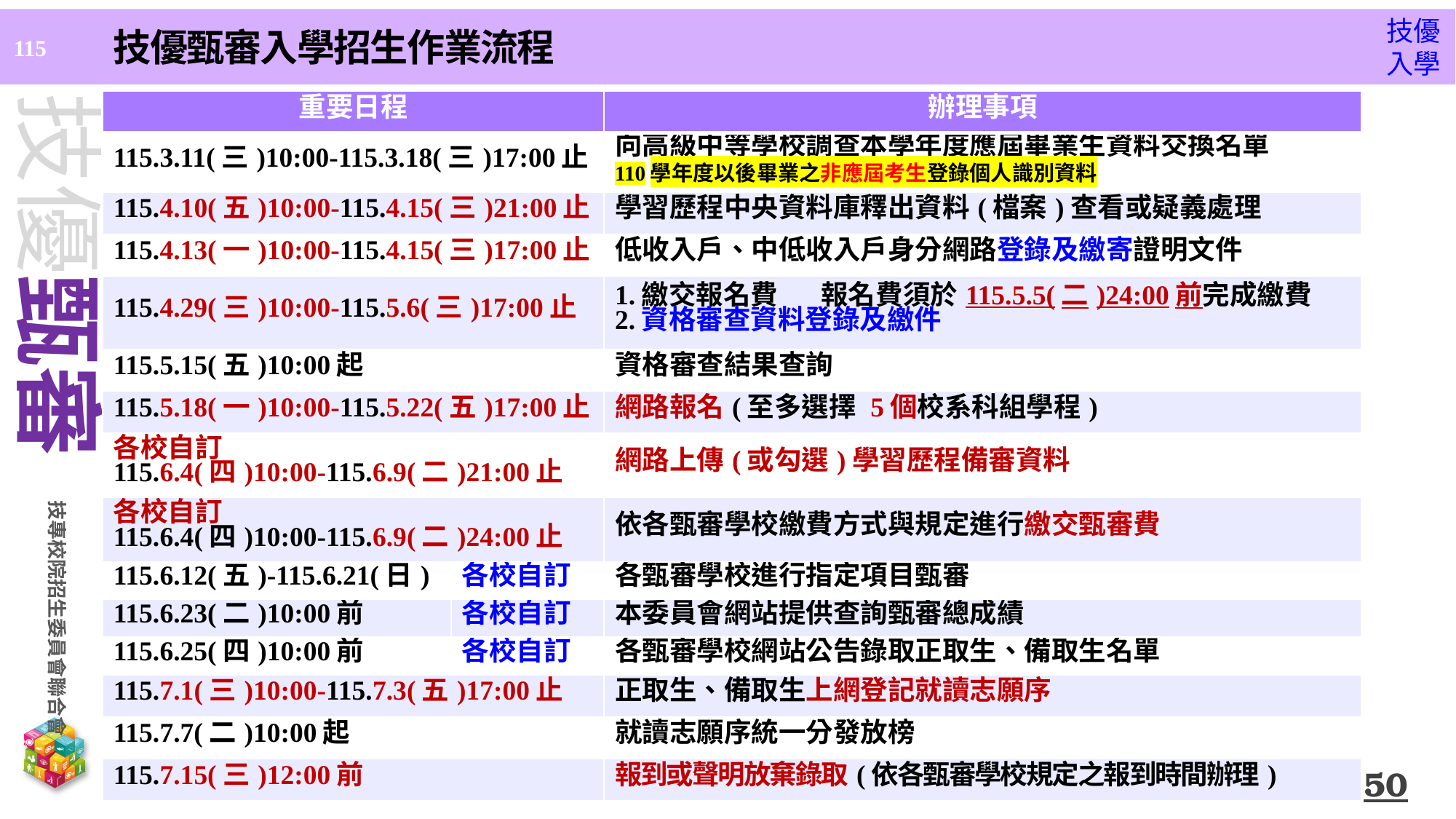

技優甄審入學招生作業流程
| 重要日程 |  | 辦理事項 |
| --- | --- | --- |
| 115.3.11(三)10:00-115.3.18(三)17:00止 |  | 向高級中等學校調查本學年度應屆畢業生資料交換名單 110學年度以後畢業之非應屆考生登錄個人識別資料 |
| 115.4.10(五)10:00-115.4.15(三)21:00止 |  | 學習歷程中央資料庫釋出資料(檔案)查看或疑義處理 |
| 115.4.13(一)10:00-115.4.15(三)17:00止 |  | 低收入戶、中低收入戶身分網路登錄及繳寄證明文件 |
| 115.4.29(三)10:00-115.5.6(三)17:00止 |  | 1.繳交報名費 報名費須於115.5.5(二)24:00前完成繳費 2.資格審查資料登錄及繳件 |
| 115.5.15(五)10:00起 |  | 資格審查結果查詢 |
| 115.5.18(一)10:00-115.5.22(五)17:00止 |  | 網路報名(至多選擇 5個校系科組學程) |
| 各校自訂 115.6.4(四)10:00-115.6.9(二)21:00止 |  | 網路上傳(或勾選)學習歷程備審資料 |
| 各校自訂 115.6.4(四)10:00-115.6.9(二)24:00止 |  | 依各甄審學校繳費方式與規定進行繳交甄審費 |
| 115.6.12(五)-115.6.21(日) | 各校自訂 | 各甄審學校進行指定項目甄審 |
| 115.6.23(二)10:00前 | 各校自訂 | 本委員會網站提供查詢甄審總成績 |
| 115.6.25(四)10:00前 | 各校自訂 | 各甄審學校網站公告錄取正取生、備取生名單 |
| 115.7.1(三)10:00-115.7.3(五)17:00止 |  | 正取生、備取生上網登記就讀志願序 |
| 115.7.7(二)10:00起 |  | 就讀志願序統一分發放榜 |
| 115.7.15(三)12:00前 |  | 報到或聲明放棄錄取(依各甄審學校規定之報到時間辦理) |